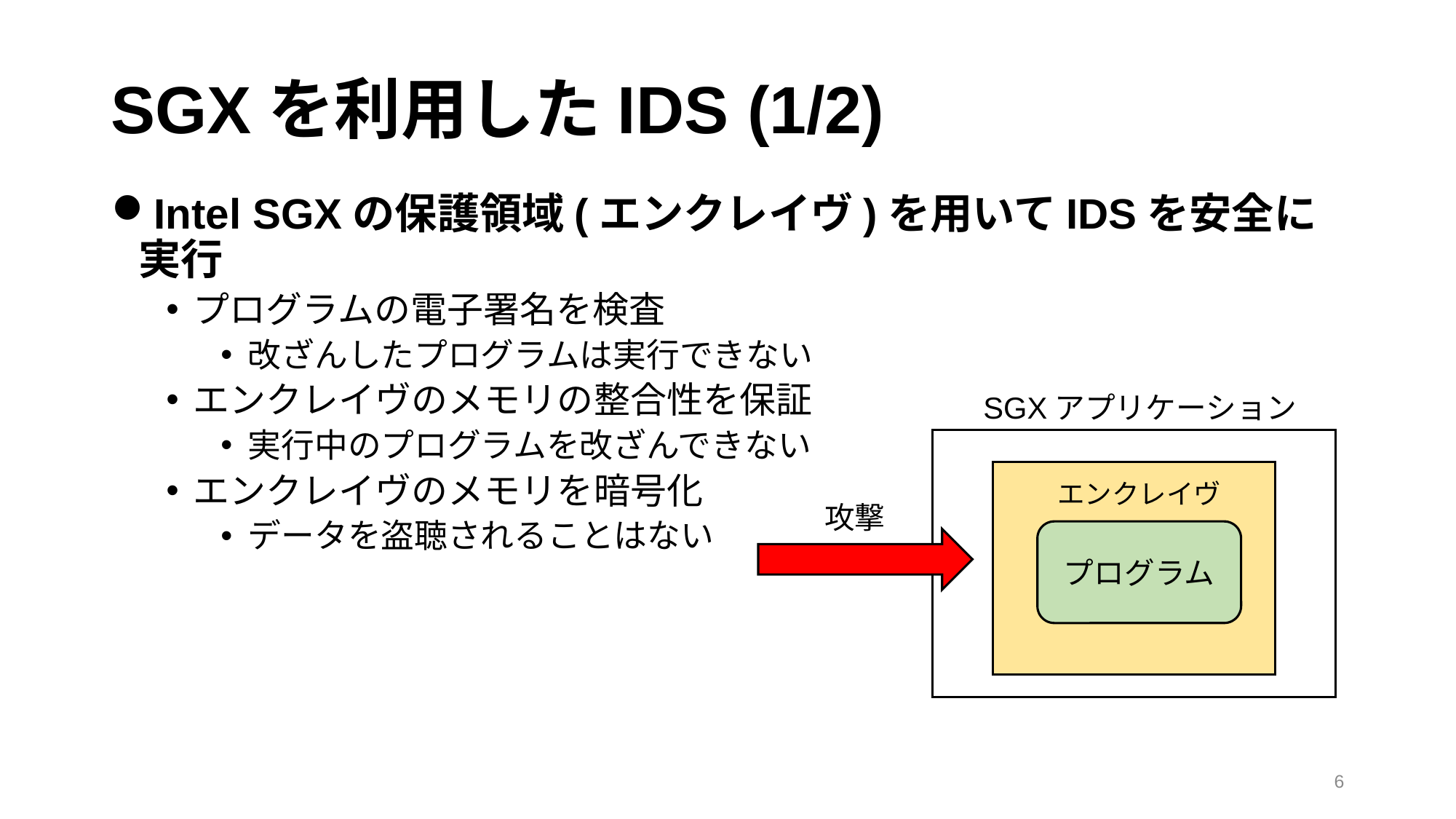

# SGXを利用したIDS (1/2)
Intel SGXの保護領域(エンクレイヴ)を用いてIDSを安全に実行
プログラムの電子署名を検査
改ざんしたプログラムは実行できない
エンクレイヴのメモリの整合性を保証
実行中のプログラムを改ざんできない
エンクレイヴのメモリを暗号化
データを盗聴されることはない

SGXアプリケーション

攻撃
プログラム

エンクレイヴ
6